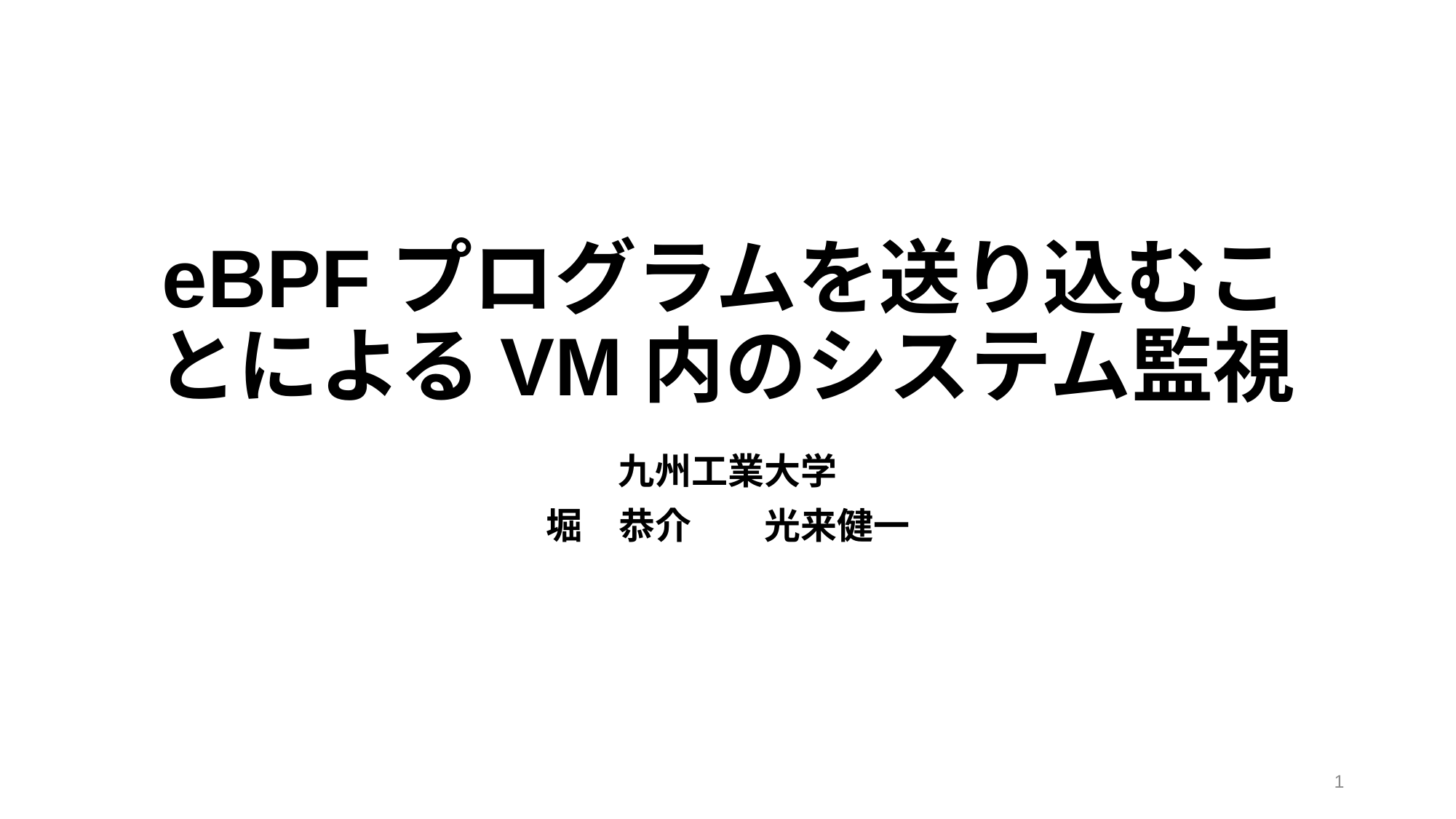

# eBPFプログラムを送り込むことによるVM内のシステム監視
九州工業大学
堀　恭介　　光来健一

1